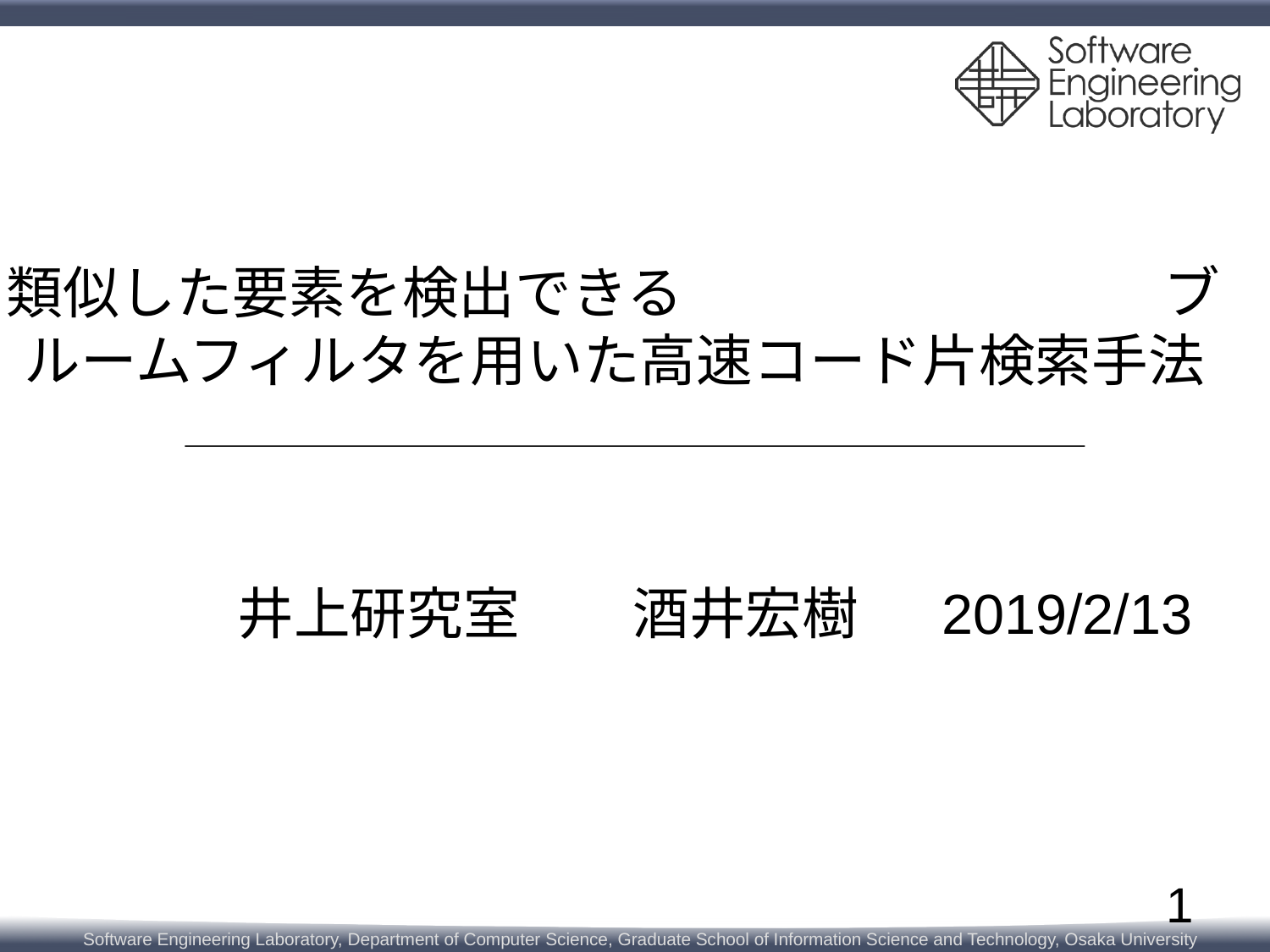

# 類似した要素を検出できる                                      ブルームフィルタを用いた高速コード片検索手法

　　　　井上研究室　　酒井宏樹　 2019/2/13
1